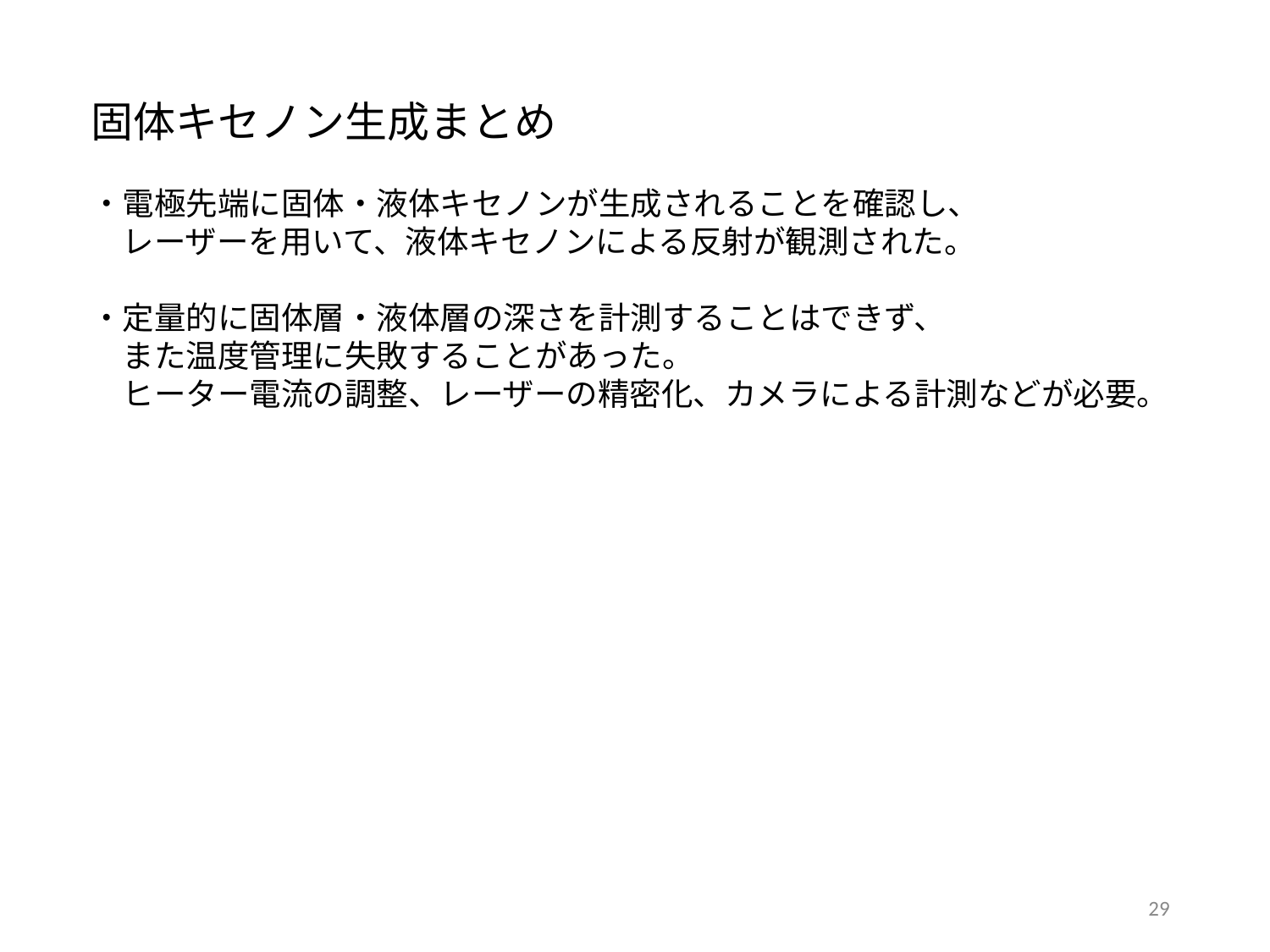

固体キセノン生成まとめ

・電極先端に固体・液体キセノンが生成されることを確認し、
　レーザーを用いて、液体キセノンによる反射が観測された。

・定量的に固体層・液体層の深さを計測することはできず、
　また温度管理に失敗することがあった。
　ヒーター電流の調整、レーザーの精密化、カメラによる計測などが必要。
29